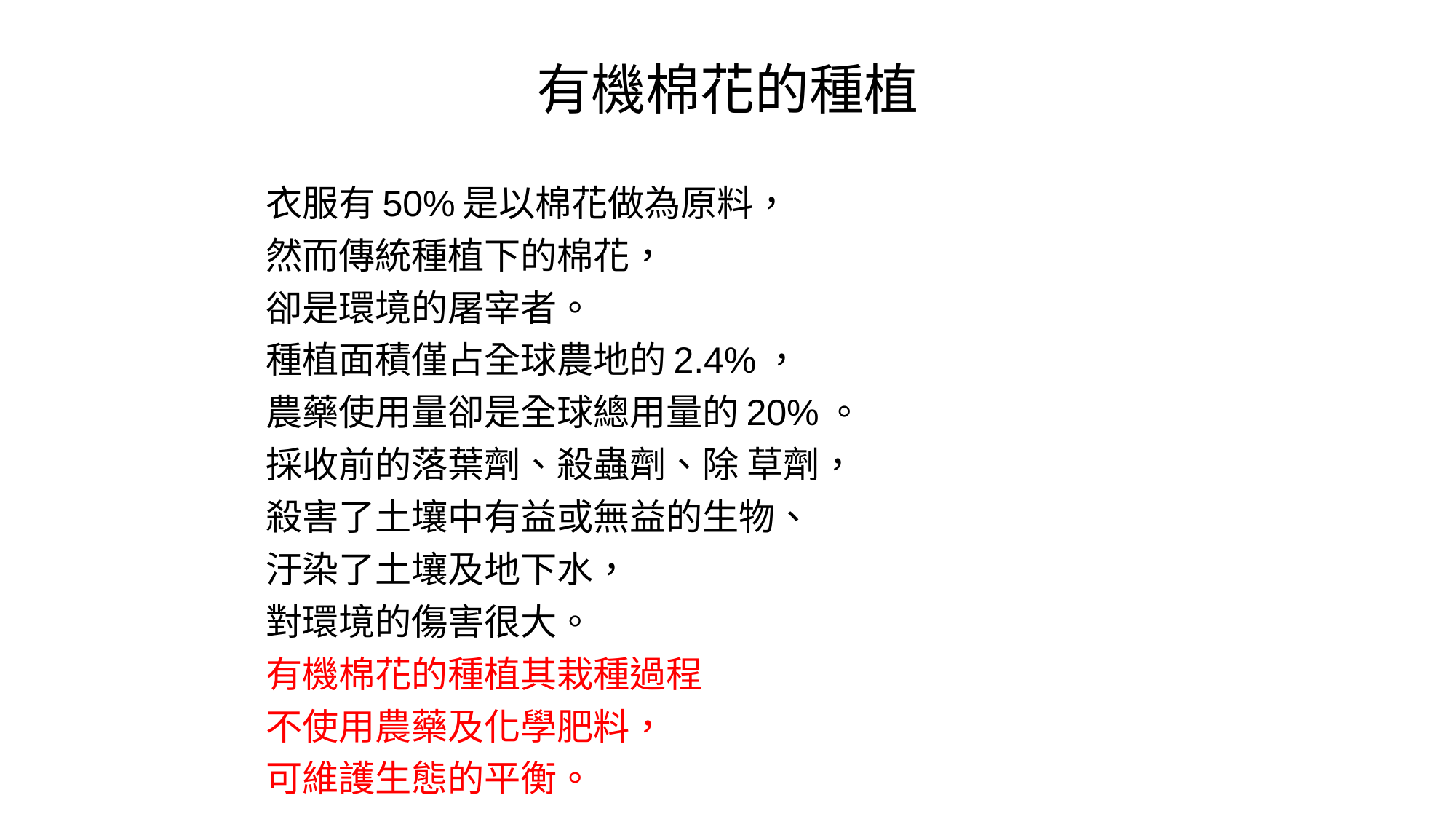

# 有機棉花的種󠇡植
衣服有50%是以棉花做為原料，
然而傳統種󠇡植下的棉花，
卻是環境的屠宰者。
種󠇡植面積僅占全球農地的2.4%，
農藥使用量卻是全球總用量的20%。
採收前的落葉劑、殺蟲劑、除 草劑，
殺害了土壤中有益或無益的生物、
汙染了土壤及地下水，
對環境的傷害很大。
有機棉花的種󠇡植其栽種過程
不使用農藥及化學肥料，
可維護生態的平衡。